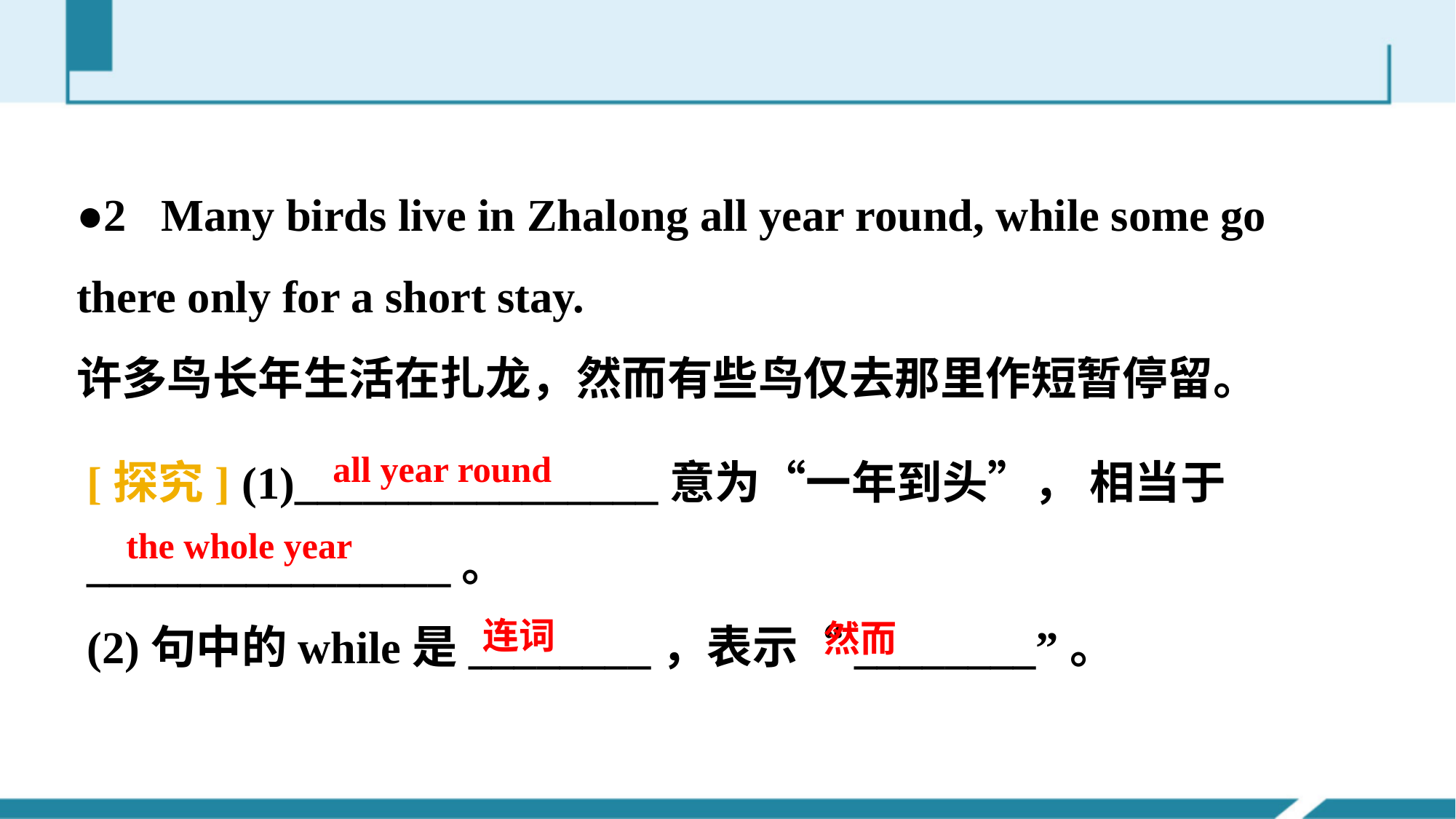

●2   Many birds live in Zhalong all year round, while some go there only for a short stay.
许多鸟长年生活在扎龙，然而有些鸟仅去那里作短暂停留。
[探究] (1)________________意为“一年到头”， 相当于________________。
(2)句中的while是________，表示“________”。
all year round
the whole year
连词
然而